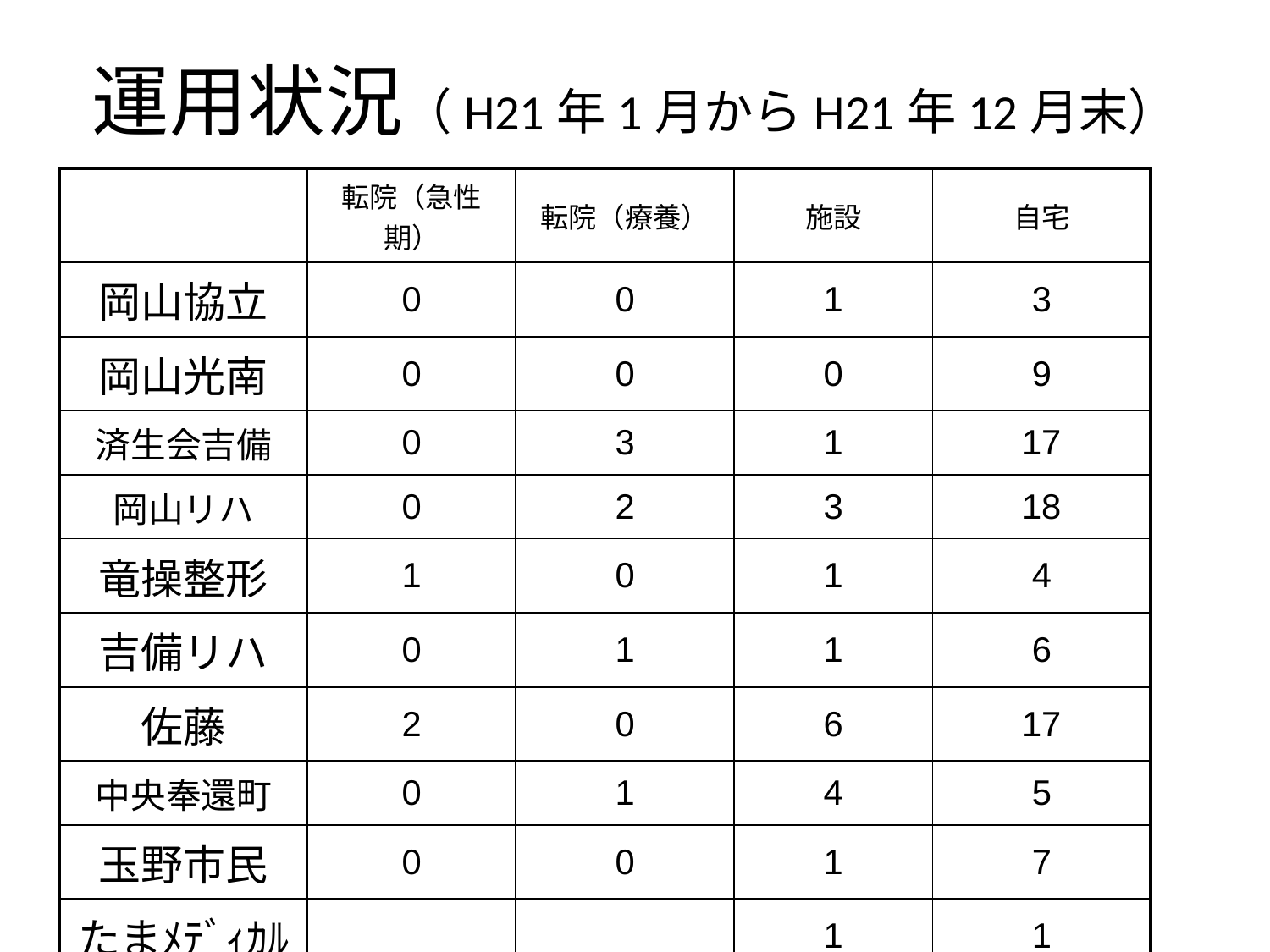

# 運用状況（H21年1月からH21年12月末）
|  | 転院（急性期） | 転院（療養） | 施設 | 自宅 |
| --- | --- | --- | --- | --- |
| 岡山協立 | 0 | 0 | 1 | 3 |
| 岡山光南 | 0 | 0 | 0 | 9 |
| 済生会吉備 | 0 | 3 | 1 | 17 |
| 岡山リハ | 0 | 2 | 3 | 18 |
| 竜操整形 | 1 | 0 | 1 | 4 |
| 吉備リハ | 0 | 1 | 1 | 6 |
| 佐藤 | 2 | 0 | 6 | 17 |
| 中央奉還町 | 0 | 1 | 4 | 5 |
| 玉野市民 | 0 | 0 | 1 | 7 |
| たまﾒﾃﾞｨｶﾙ |  |  | 1 | 1 |